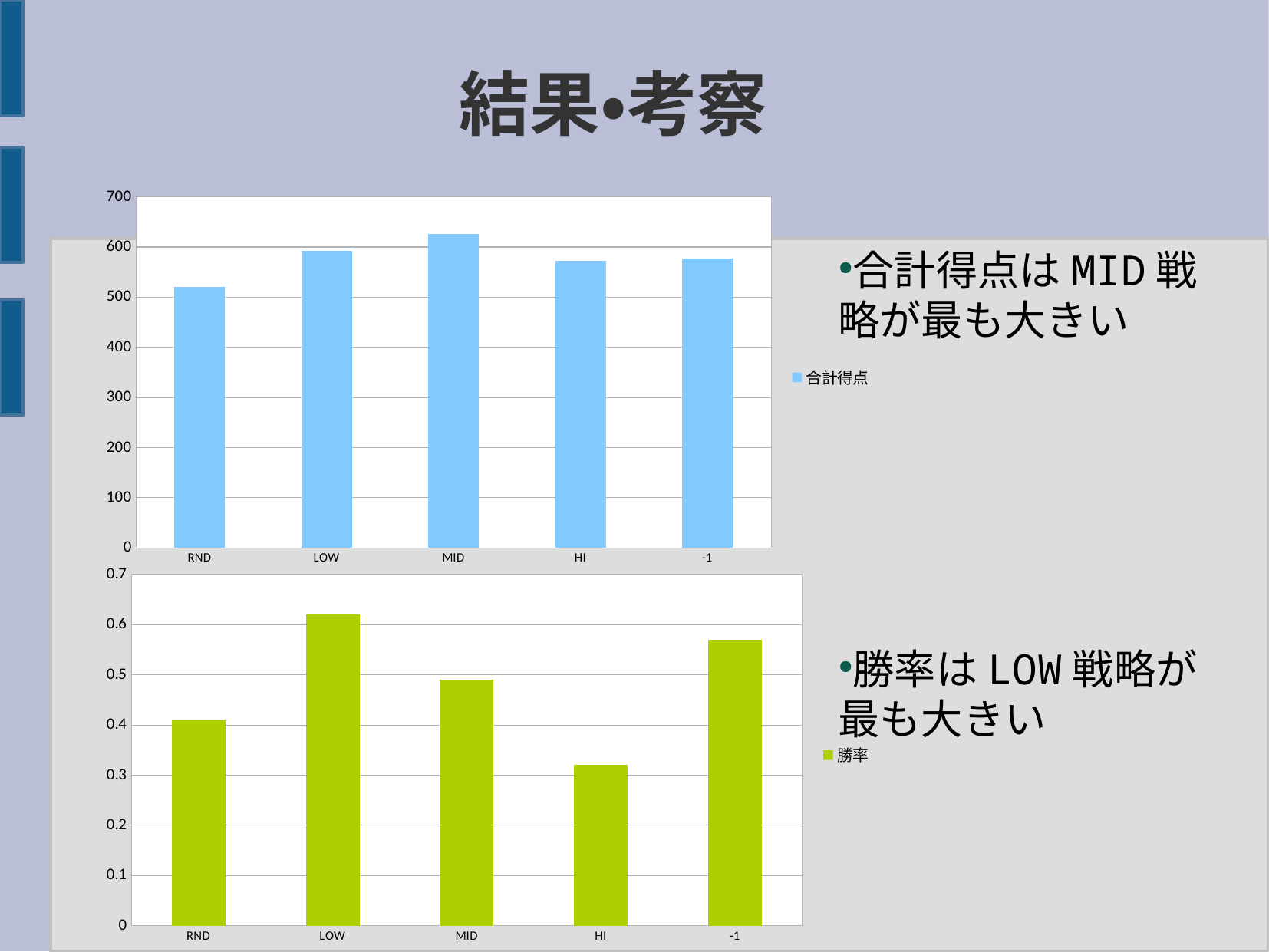

結果・考察

### Chart

| Category |  |
|---|---|
| RND | 520.0 |
| LOW | 593.0 |
| MID | 626.0 |
| HI | 573.0 |
| -1 | 577.0 |
合計得点はMID戦略が最も大きい

勝率はLOW戦略が最も大きい

### Chart

| Category |  |
|---|---|
| RND | 0.41 |
| LOW | 0.62 |
| MID | 0.49 |
| HI | 0.32 |
| -1 | 0.57 |